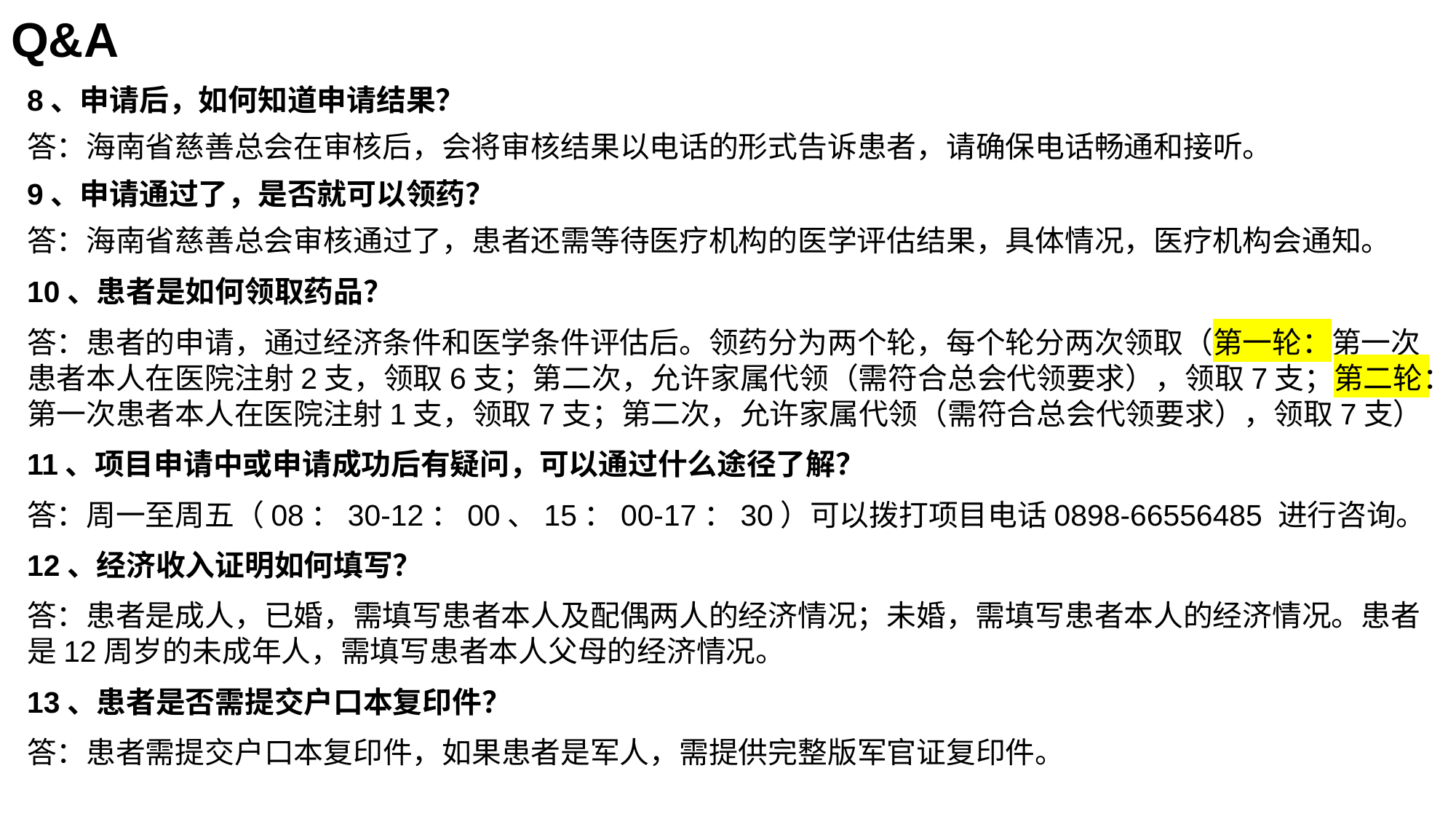

# Q&A
8、申请后，如何知道申请结果？
答：海南省慈善总会在审核后，会将审核结果以电话的形式告诉患者，请确保电话畅通和接听。
9、申请通过了，是否就可以领药？
答：海南省慈善总会审核通过了，患者还需等待医疗机构的医学评估结果，具体情况，医疗机构会通知。
10、患者是如何领取药品？
答：患者的申请，通过经济条件和医学条件评估后。领药分为两个轮，每个轮分两次领取（第一轮：第一次患者本人在医院注射2支，领取6支；第二次，允许家属代领（需符合总会代领要求），领取7支；第二轮：第一次患者本人在医院注射1支，领取7支；第二次，允许家属代领（需符合总会代领要求），领取7支）
11、项目申请中或申请成功后有疑问，可以通过什么途径了解？
答：周一至周五（08：30-12：00、15：00-17：30）可以拨打项目电话0898-66556485 进行咨询。
12、经济收入证明如何填写？
答：患者是成人，已婚，需填写患者本人及配偶两人的经济情况；未婚，需填写患者本人的经济情况。患者是12周岁的未成年人，需填写患者本人父母的经济情况。
13、患者是否需提交户口本复印件？
答：患者需提交户口本复印件，如果患者是军人，需提供完整版军官证复印件。